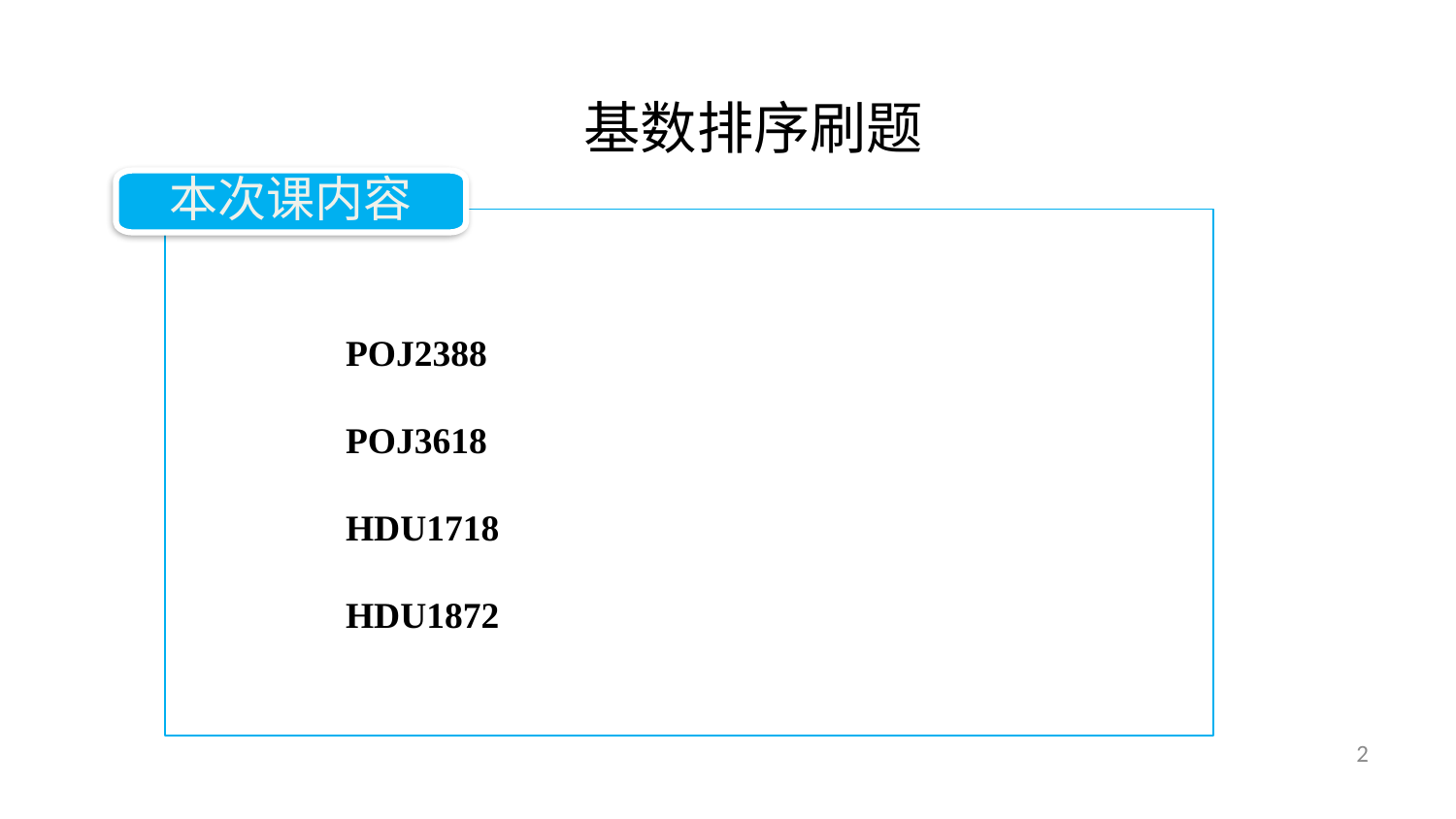

基数排序刷题
本次课内容

POJ2388
POJ3618
HDU1718
HDU1872
2